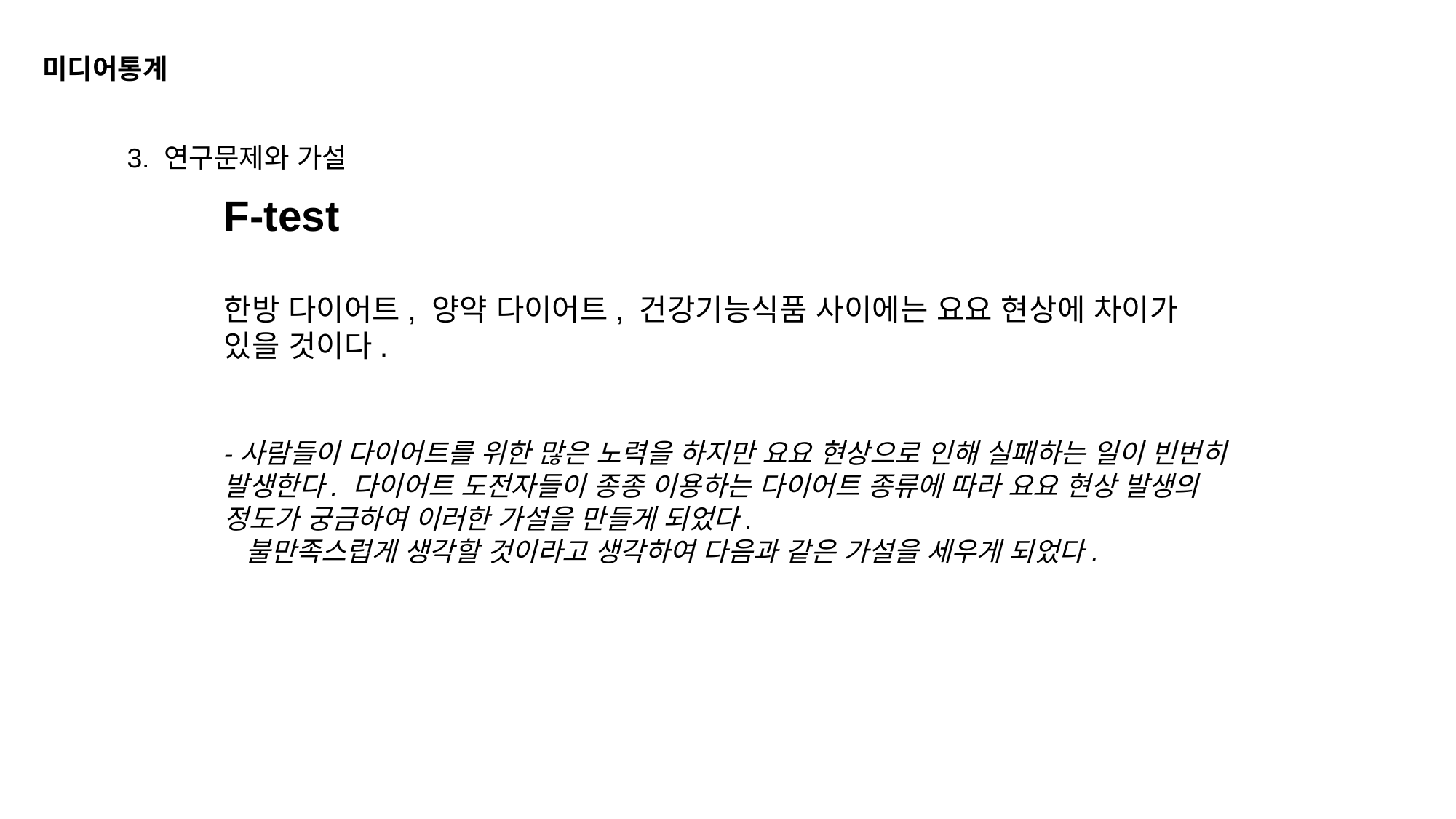

미디어통계
3. 연구문제와 가설
F-test

한방 다이어트, 양약 다이어트, 건강기능식품 사이에는 요요 현상에 차이가 있을 것이다.

-사람들이 다이어트를 위한 많은 노력을 하지만 요요 현상으로 인해 실패하는 일이 빈번히 발생한다. 다이어트 도전자들이 종종 이용하는 다이어트 종류에 따라 요요 현상 발생의 정도가 궁금하여 이러한 가설을 만들게 되었다.
  불만족스럽게 생각할 것이라고 생각하여 다음과 같은 가설을 세우게 되었다.